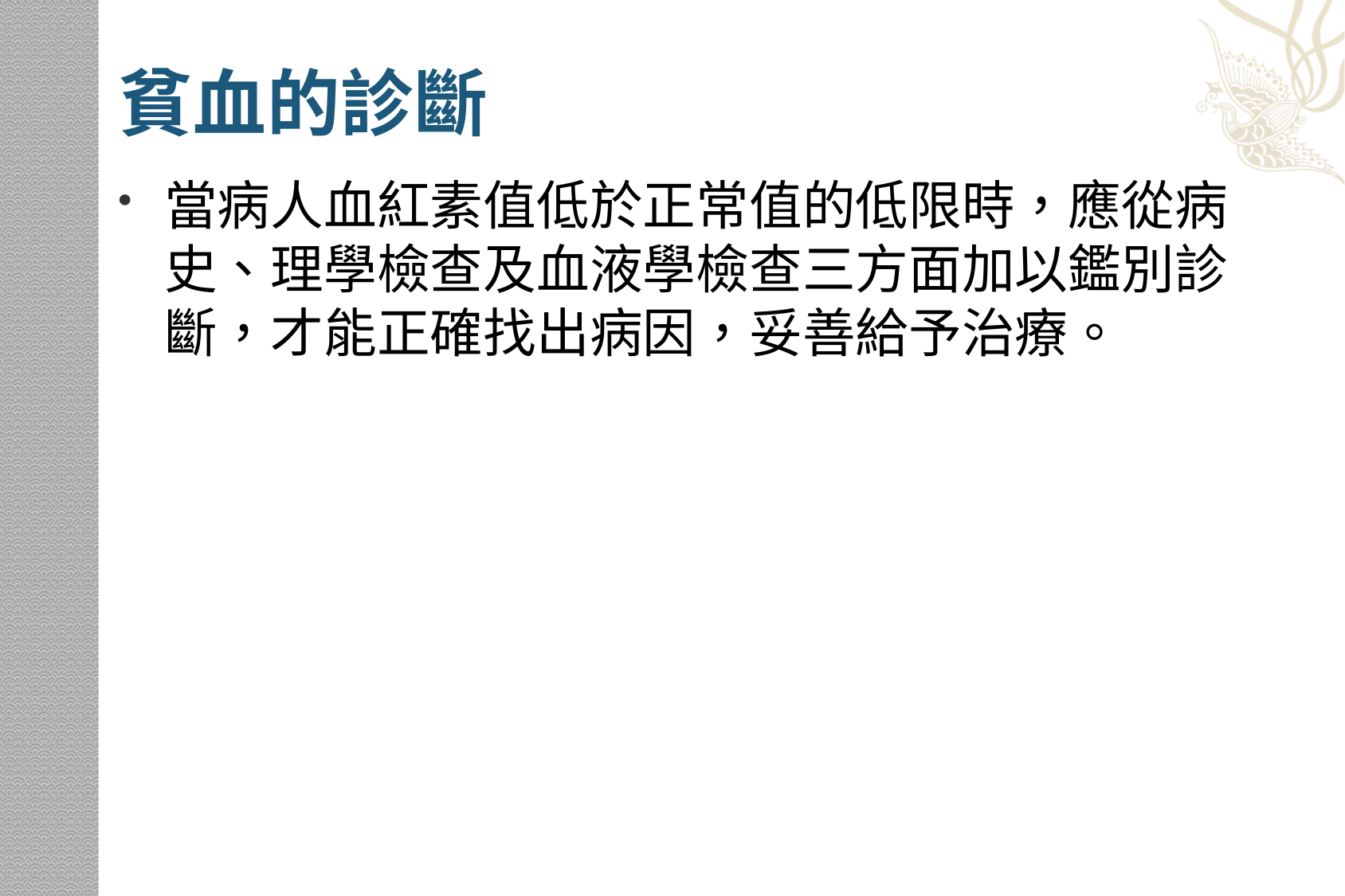

# 貧血的診斷
當病人血紅素值低於正常值的低限時，應從病史、理學檢查及血液學檢查三方面加以鑑別診斷，才能正確找出病因，妥善給予治療。